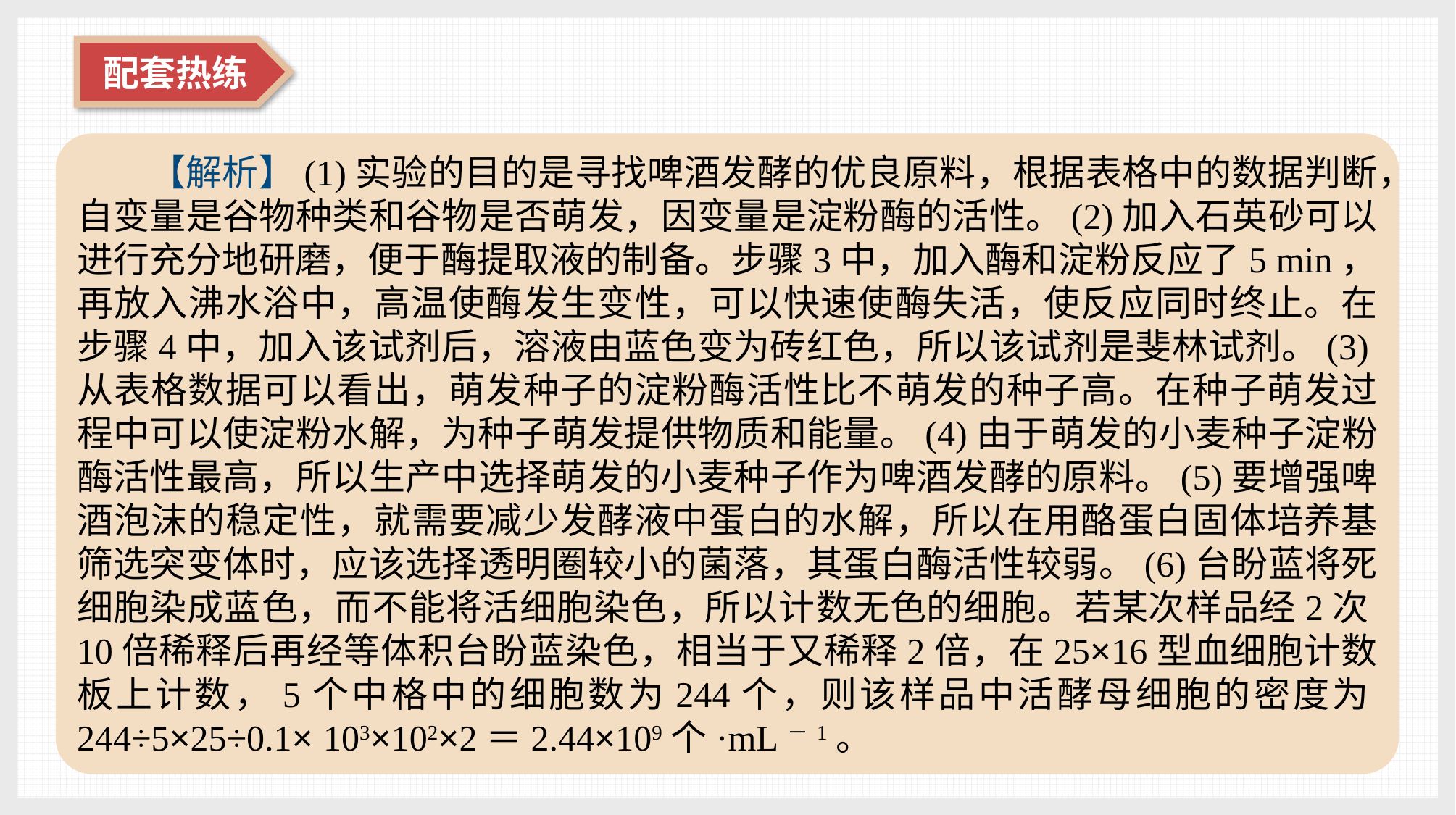

【解析】(1)实验的目的是寻找啤酒发酵的优良原料，根据表格中的数据判断，自变量是谷物种类和谷物是否萌发，因变量是淀粉酶的活性。(2)加入石英砂可以进行充分地研磨，便于酶提取液的制备。步骤3中，加入酶和淀粉反应了5 min，再放入沸水浴中，高温使酶发生变性，可以快速使酶失活，使反应同时终止。在步骤4中，加入该试剂后，溶液由蓝色变为砖红色，所以该试剂是斐林试剂。(3)从表格数据可以看出，萌发种子的淀粉酶活性比不萌发的种子高。在种子萌发过程中可以使淀粉水解，为种子萌发提供物质和能量。(4)由于萌发的小麦种子淀粉酶活性最高，所以生产中选择萌发的小麦种子作为啤酒发酵的原料。(5)要增强啤酒泡沫的稳定性，就需要减少发酵液中蛋白的水解，所以在用酪蛋白固体培养基筛选突变体时，应该选择透明圈较小的菌落，其蛋白酶活性较弱。(6)台盼蓝将死细胞染成蓝色，而不能将活细胞染色，所以计数无色的细胞。若某次样品经2次10倍稀释后再经等体积台盼蓝染色，相当于又稀释2倍，在25×16型血细胞计数板上计数，5个中格中的细胞数为244个，则该样品中活酵母细胞的密度为244÷5×25÷0.1× 103×102×2＝2.44×109个·mL－1。